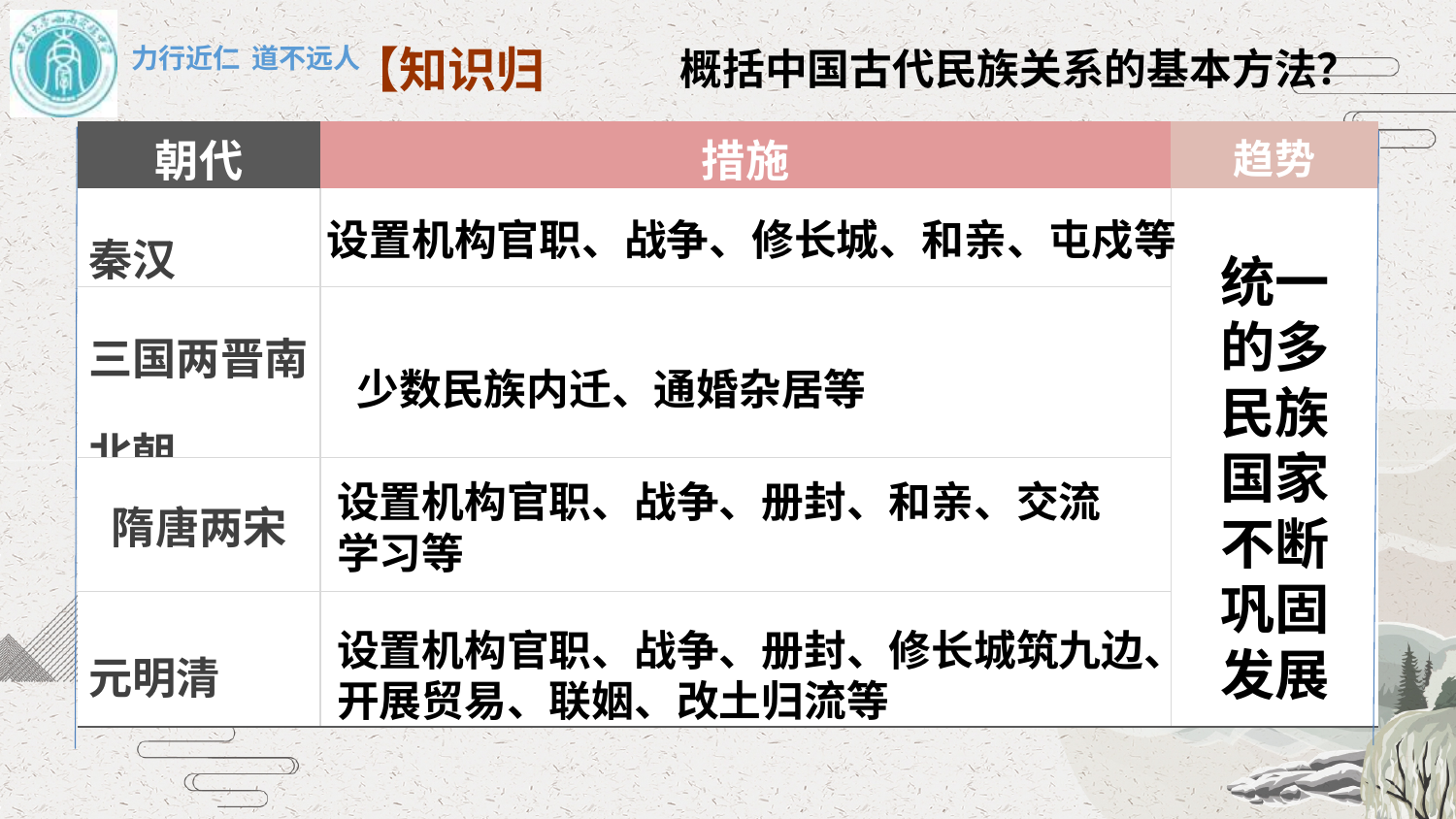

【知识归纳】
概括中国古代民族关系的基本方法？
| 朝代 | 措施 | 趋势 |
| --- | --- | --- |
| 秦汉 |  |  |
| 三国两晋南北朝 |  |  |
| 隋唐两宋 |  |  |
| 元明清 |  |  |
设置机构官职、战争、修长城、和亲、屯戍等
统一的多民族国家不断巩固发展
少数民族内迁、通婚杂居等
设置机构官职、战争、册封、和亲、交流学习等
设置机构官职、战争、册封、修长城筑九边、开展贸易、联姻、改土归流等